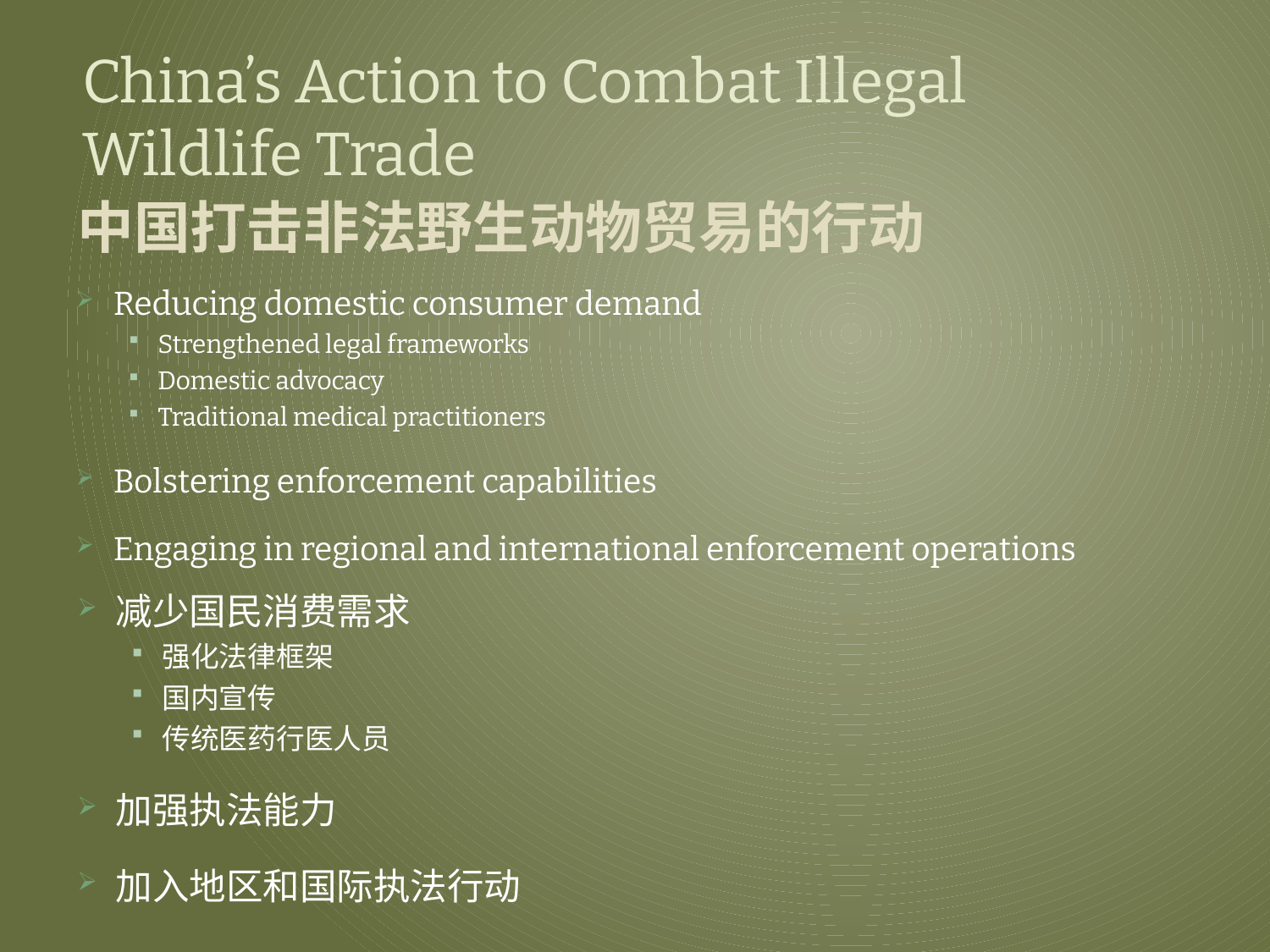

# China’s Action to Combat Illegal Wildlife Trade
中国打击非法野生动物贸易的行动
Reducing domestic consumer demand
Strengthened legal frameworks
Domestic advocacy
Traditional medical practitioners

Bolstering enforcement capabilities

Engaging in regional and international enforcement operations
减少国民消费需求
强化法律框架
国内宣传
传统医药行医人员

加强执法能力

加入地区和国际执法行动